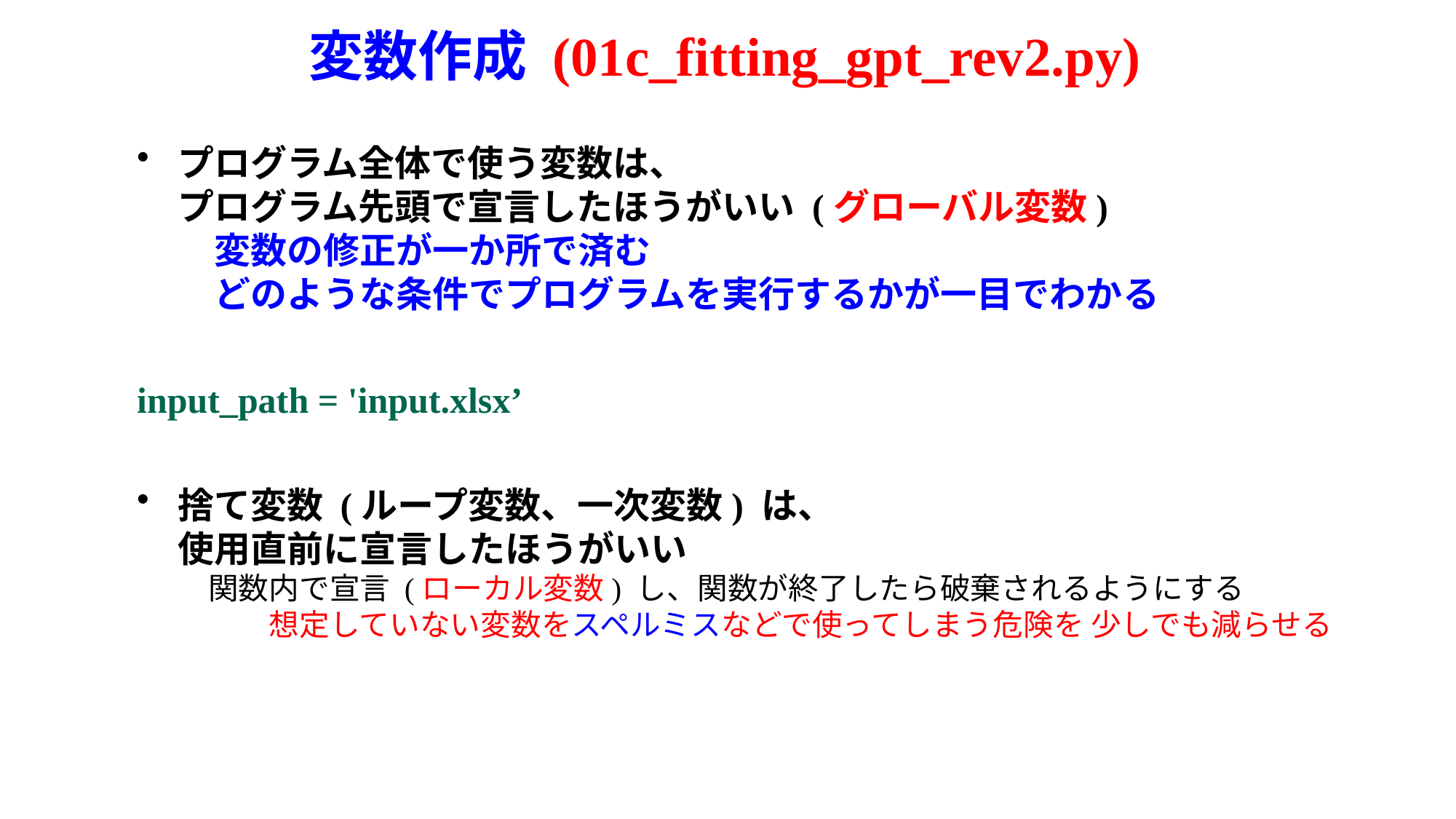

# 変数作成 (01c_fitting_gpt_rev2.py)
プログラム全体で使う変数は、
プログラム先頭で宣言したほうがいい (グローバル変数)
　変数の修正が一か所で済む
　どのような条件でプログラムを実行するかが一目でわかる

input_path = 'input.xlsx’

捨て変数 (ループ変数、一次変数) は、
使用直前に宣言したほうがいい
　関数内で宣言 (ローカル変数) し、関数が終了したら破棄されるようにする
　　　想定していない変数をスペルミスなどで使ってしまう危険を 少しでも減らせる